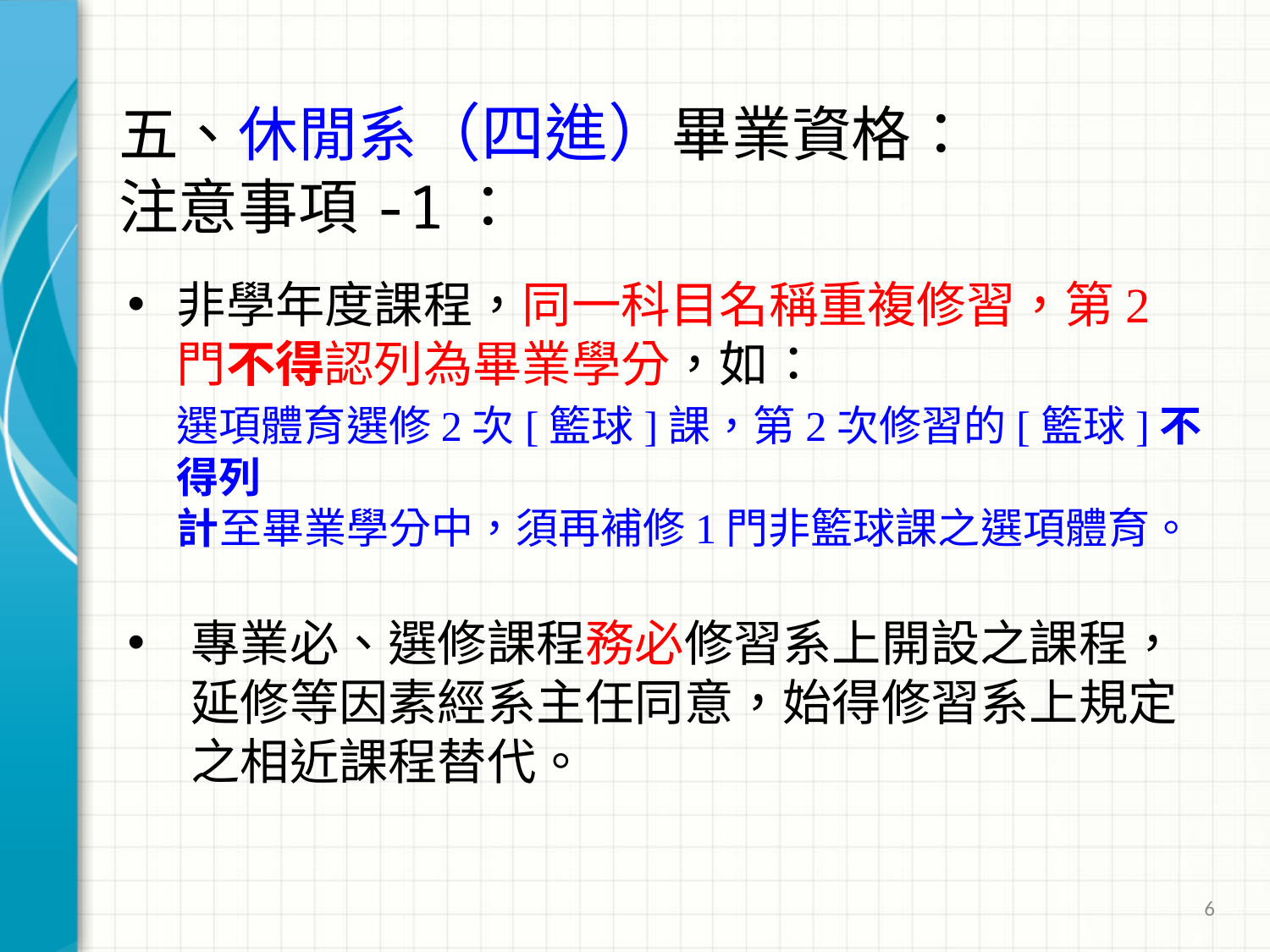

# 五、休閒系（四進）畢業資格： 注意事項-1：
非學年度課程，同一科目名稱重複修習，第2門不得認列為畢業學分，如：
　選項體育選修2次[籃球]課，第2次修習的[籃球]不得列
計至畢業學分中，須再補修1門非籃球課之選項體育。

專業必、選修課程務必修習系上開設之課程，延修等因素經系主任同意，始得修習系上規定之相近課程替代。

6